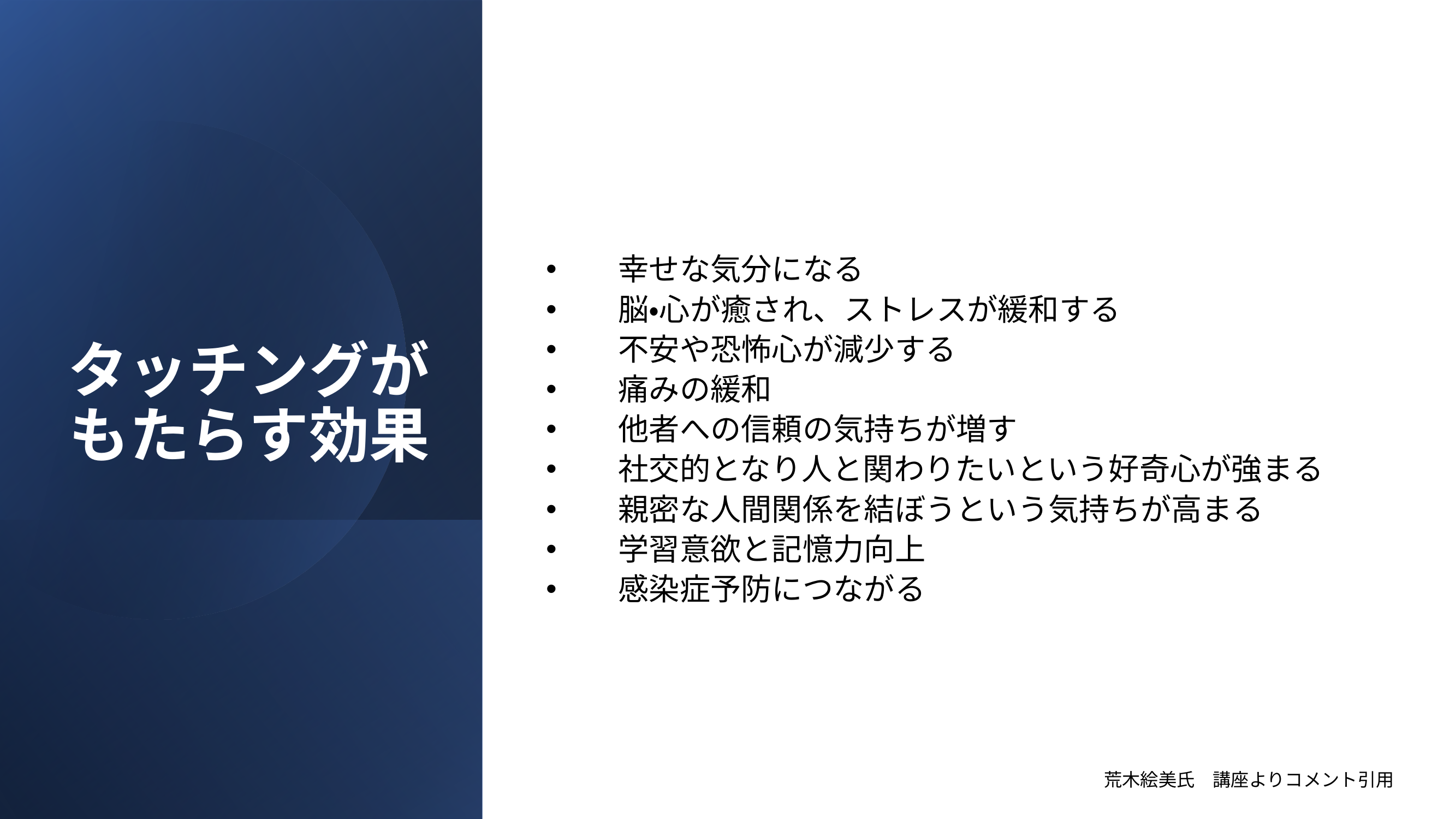

タッチングがもたらす効果

　　幸せな気分になる
　　脳・心が癒され、ストレスが緩和する
　　不安や恐怖心が減少する
　　痛みの緩和
　　他者への信頼の気持ちが増す
　　社交的となり人と関わりたいという好奇心が強まる
　　親密な人間関係を結ぼうという気持ちが高まる
　　学習意欲と記憶力向上
　　感染症予防につながる

荒木絵美氏　講座よりコメント引用